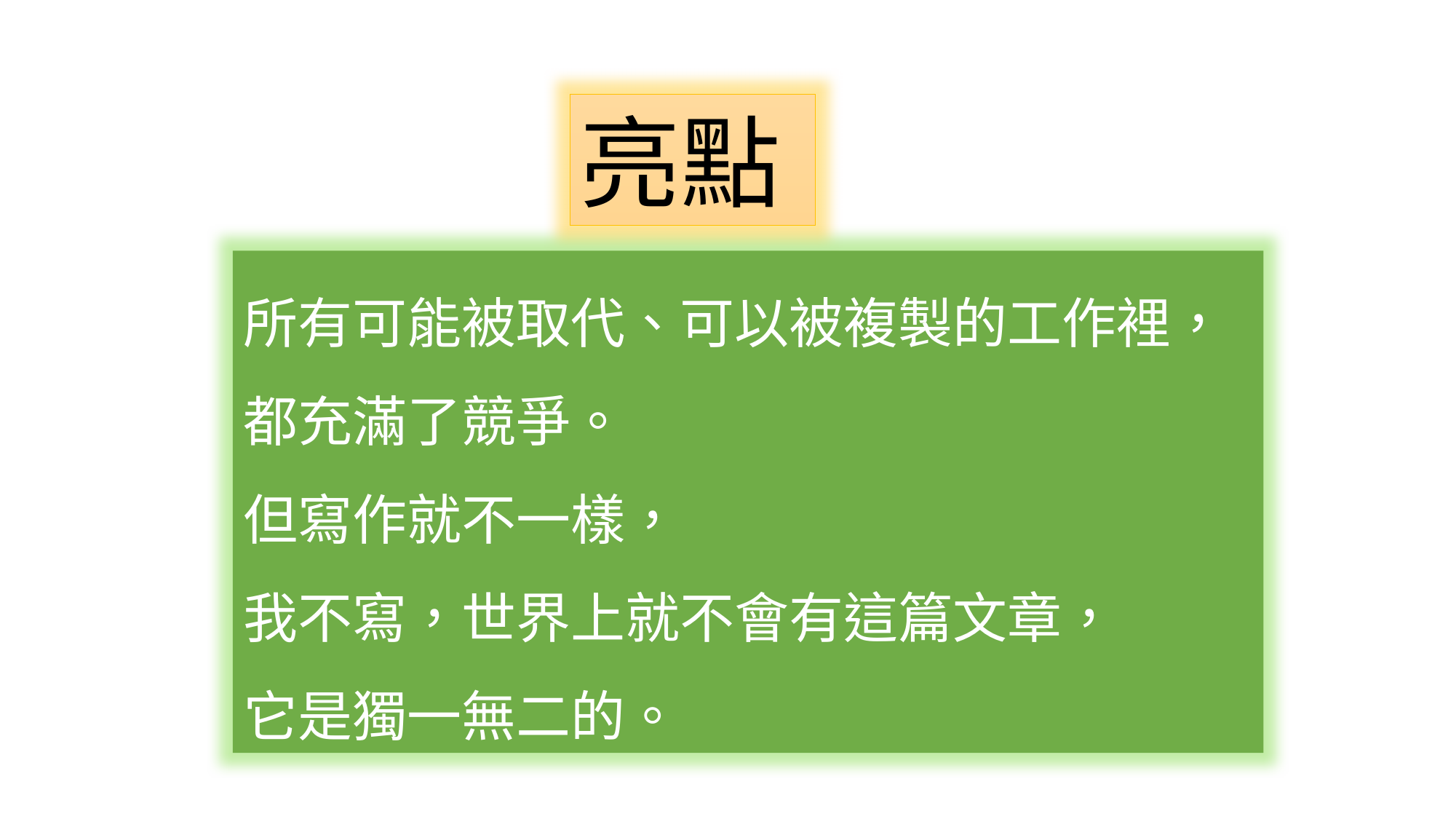

亮點
所有可能被取代、可以被複製的工作裡，
都充滿了競爭。
但寫作就不一樣，
我不寫，世界上就不會有這篇文章，
它是獨一無二的。
14